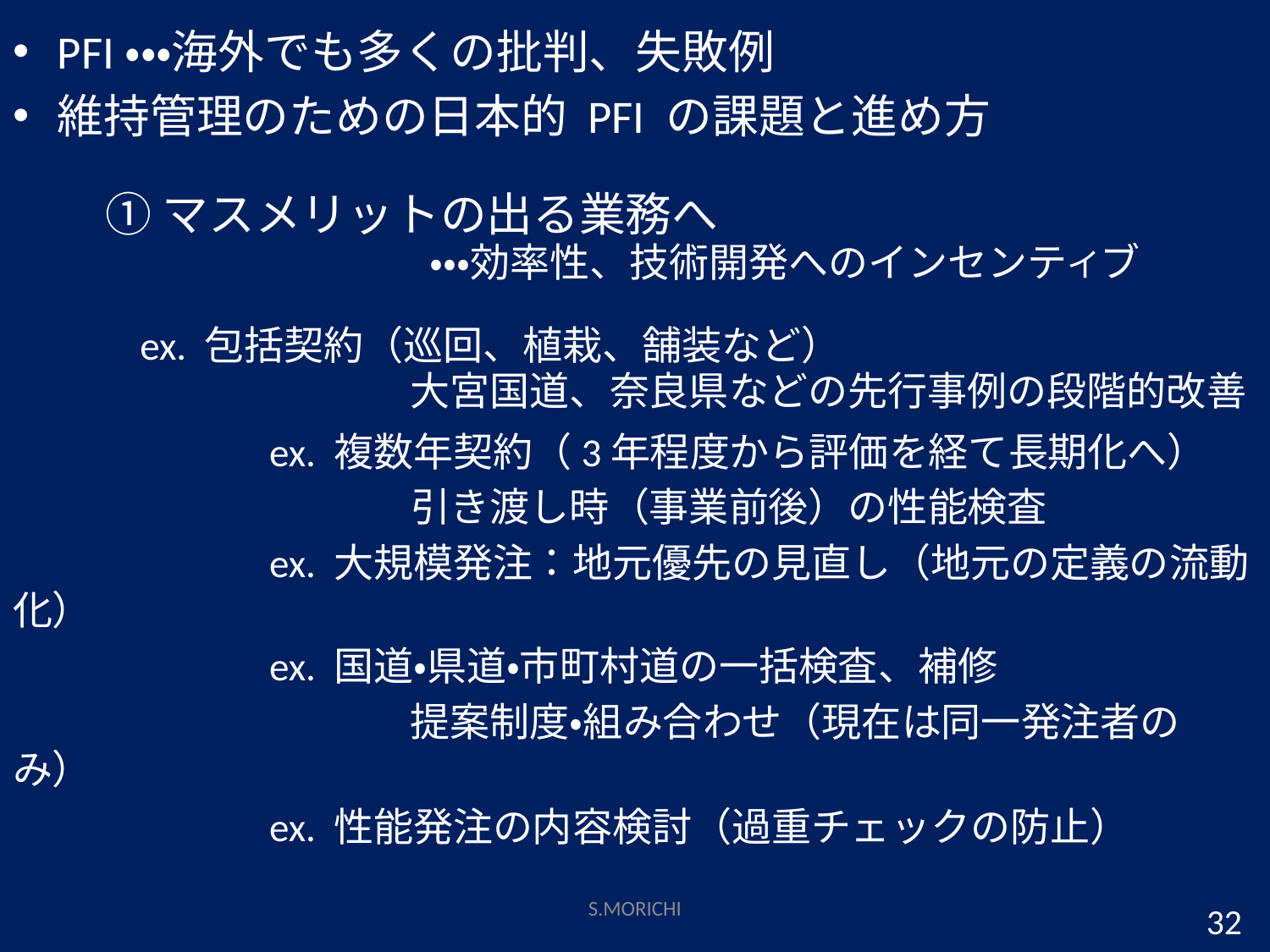

PFI・・・海外でも多くの批判、失敗例
維持管理のための日本的 PFI の課題と進め方
　　① マスメリットの出る業務へ
　　　　　　　　　・・・効率性、技術開発へのインセンテイブ
              ex. 包括契約（巡回、植栽、舗装など）
　　　　　　　　　　大宮国道、奈良県などの先行事例の段階的改善
　　　　　　 ex. 複数年契約（3年程度から評価を経て長期化へ）
　　　　　　　　　　引き渡し時（事業前後）の性能検査
　　　　　　 ex. 大規模発注：地元優先の見直し（地元の定義の流動化）
　　　　　　 ex. 国道・県道・市町村道の一括検査、補修
　　　　　　　　　　提案制度・組み合わせ（現在は同一発注者のみ）
　　　　　　 ex. 性能発注の内容検討（過重チェックの防止）
S.MORICHI
32